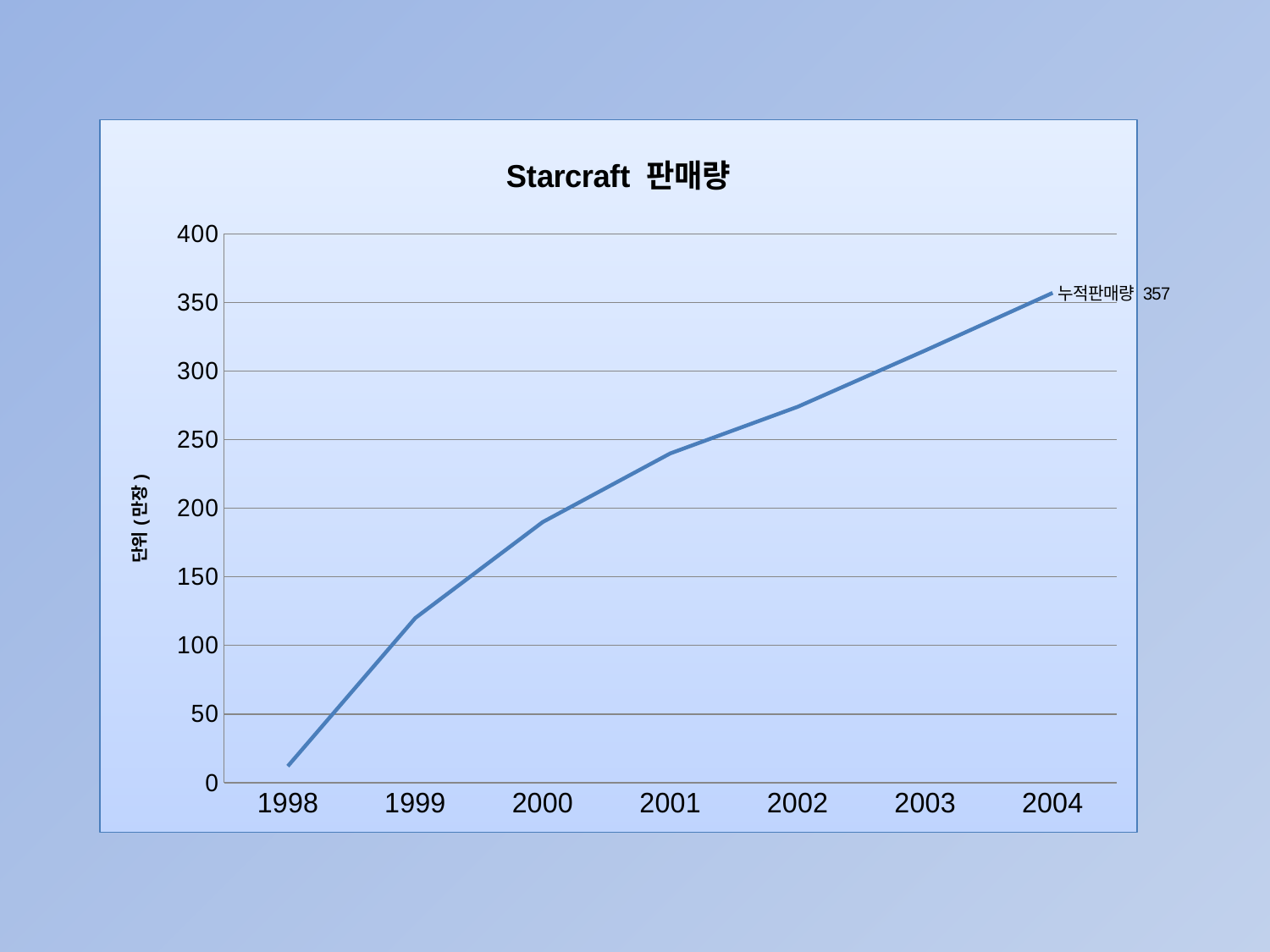

### Chart: Starcraft 판매량

| Category | 누적판매량 |
|---|---|
| 1998 | 12.0 |
| 1999 | 120.0 |
| 2000 | 190.0 |
| 2001 | 240.0 |
| 2002 | 274.0 |
| 2003 | 315.0 |
| 2004 | 357.0 |